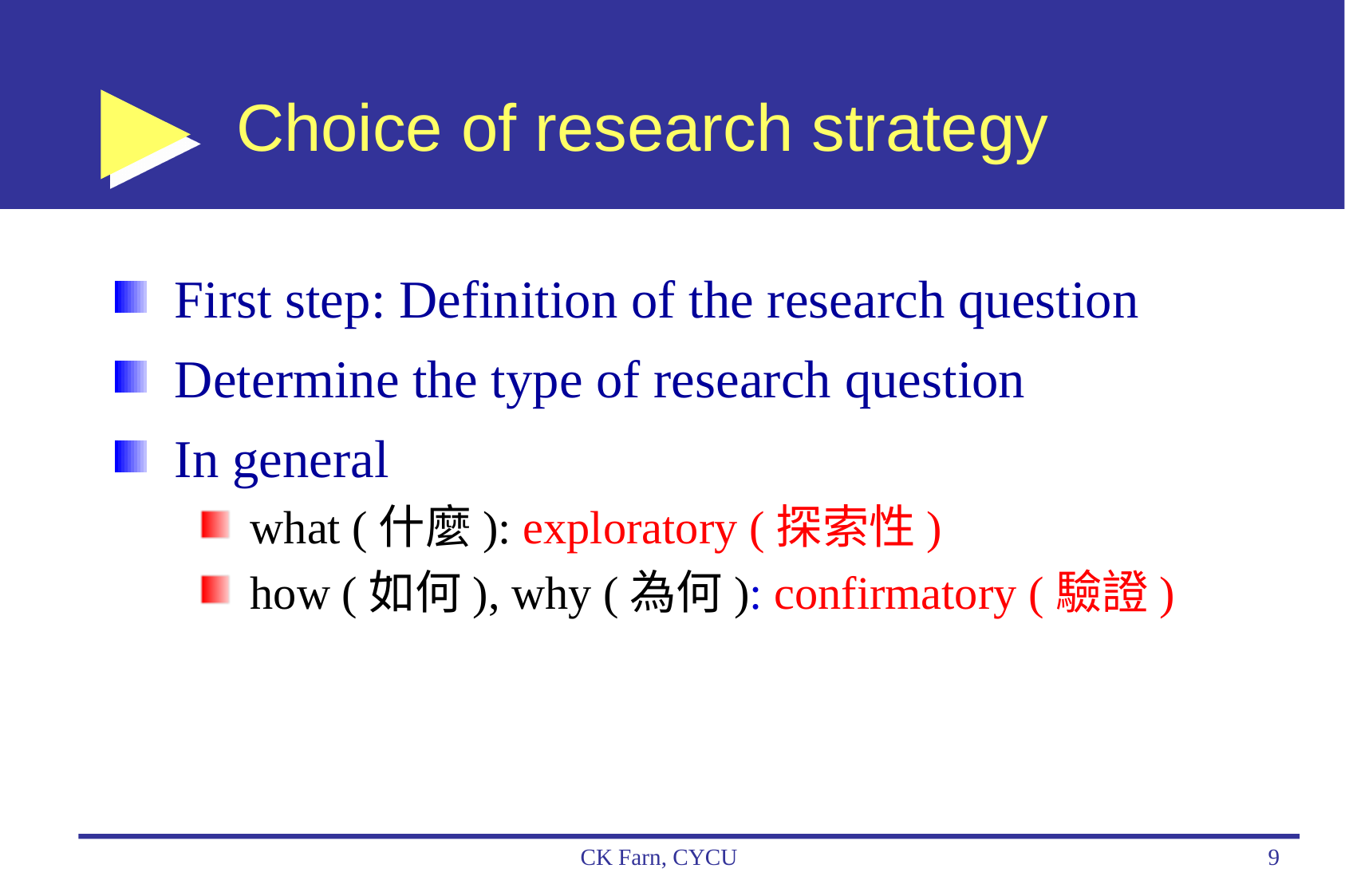

# Choice of research strategy
First step: Definition of the research question
Determine the type of research question
In general
what (什麼): exploratory (探索性)
how (如何), why (為何): confirmatory (驗證)
CK Farn, CYCU
9